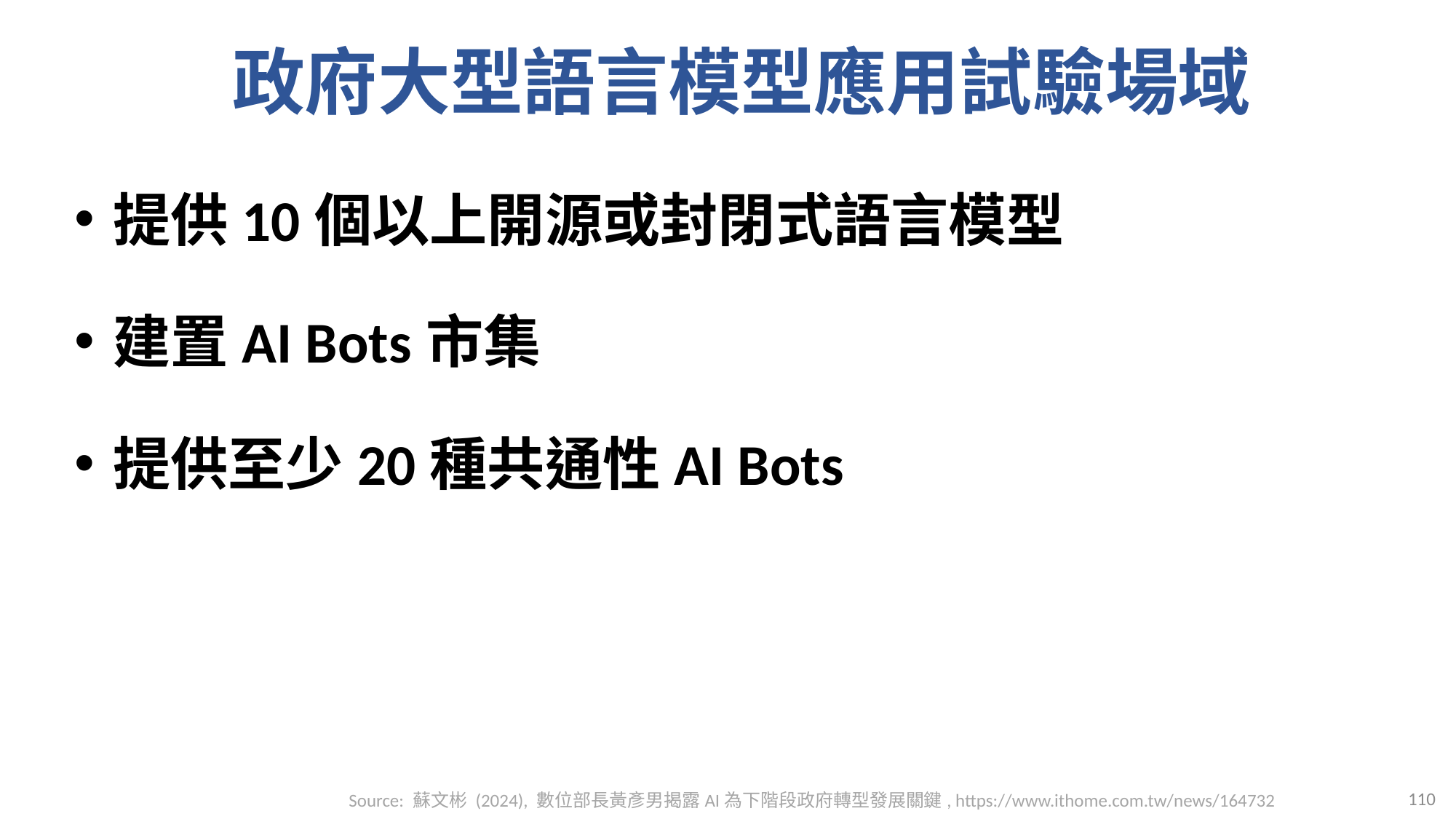

# 政府大型語言模型應用試驗場域
提供10個以上開源或封閉式語言模型
建置AI Bots市集
提供至少20種共通性AI Bots
Source: 蘇文彬 (2024), 數位部長黃彥男揭露AI為下階段政府轉型發展關鍵, https://www.ithome.com.tw/news/164732
110